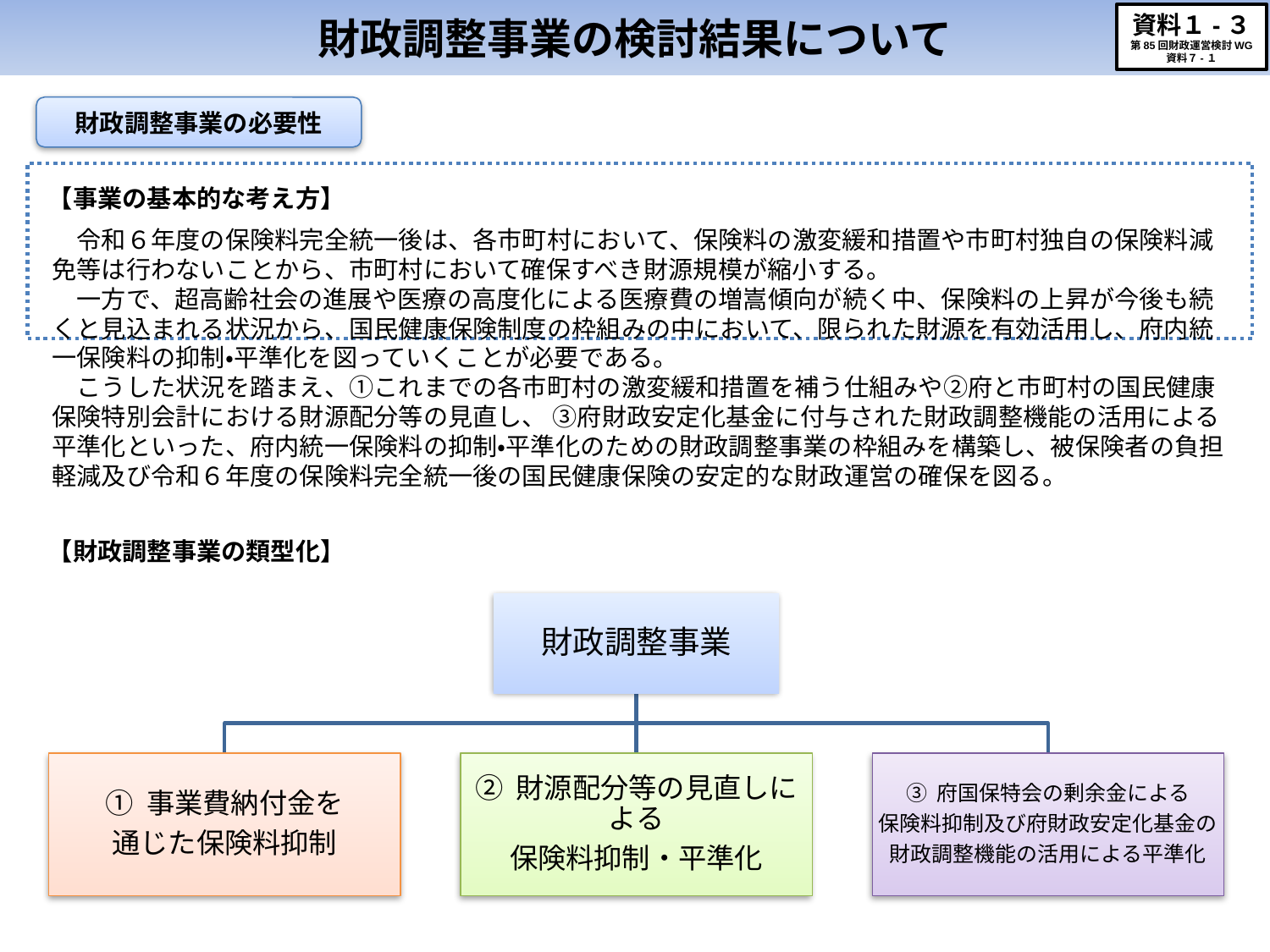

# 財政調整事業の検討結果について
資料１-３
第85回財政運営検討WG
資料７-１

財政調整事業の必要性

【事業の基本的な考え方】
　令和６年度の保険料完全統一後は、各市町村において、保険料の激変緩和措置や市町村独自の保険料減免等は行わないことから、市町村において確保すべき財源規模が縮小する。
　一方で、超高齢社会の進展や医療の高度化による医療費の増嵩傾向が続く中、保険料の上昇が今後も続くと見込まれる状況から、国民健康保険制度の枠組みの中において、限られた財源を有効活用し、府内統一保険料の抑制・平準化を図っていくことが必要である。
　こうした状況を踏まえ、①これまでの各市町村の激変緩和措置を補う仕組みや②府と市町村の国民健康保険特別会計における財源配分等の見直し、 ③府財政安定化基金に付与された財政調整機能の活用による平準化といった、府内統一保険料の抑制・平準化のための財政調整事業の枠組みを構築し、被保険者の負担軽減及び令和６年度の保険料完全統一後の国民健康保険の安定的な財政運営の確保を図る。
【財政調整事業の類型化】
財政調整事業
① 事業費納付金を
通じた保険料抑制
② 財源配分等の見直しによる
保険料抑制・平準化
③ 府国保特会の剰余金による
保険料抑制及び府財政安定化基金の
財政調整機能の活用による平準化